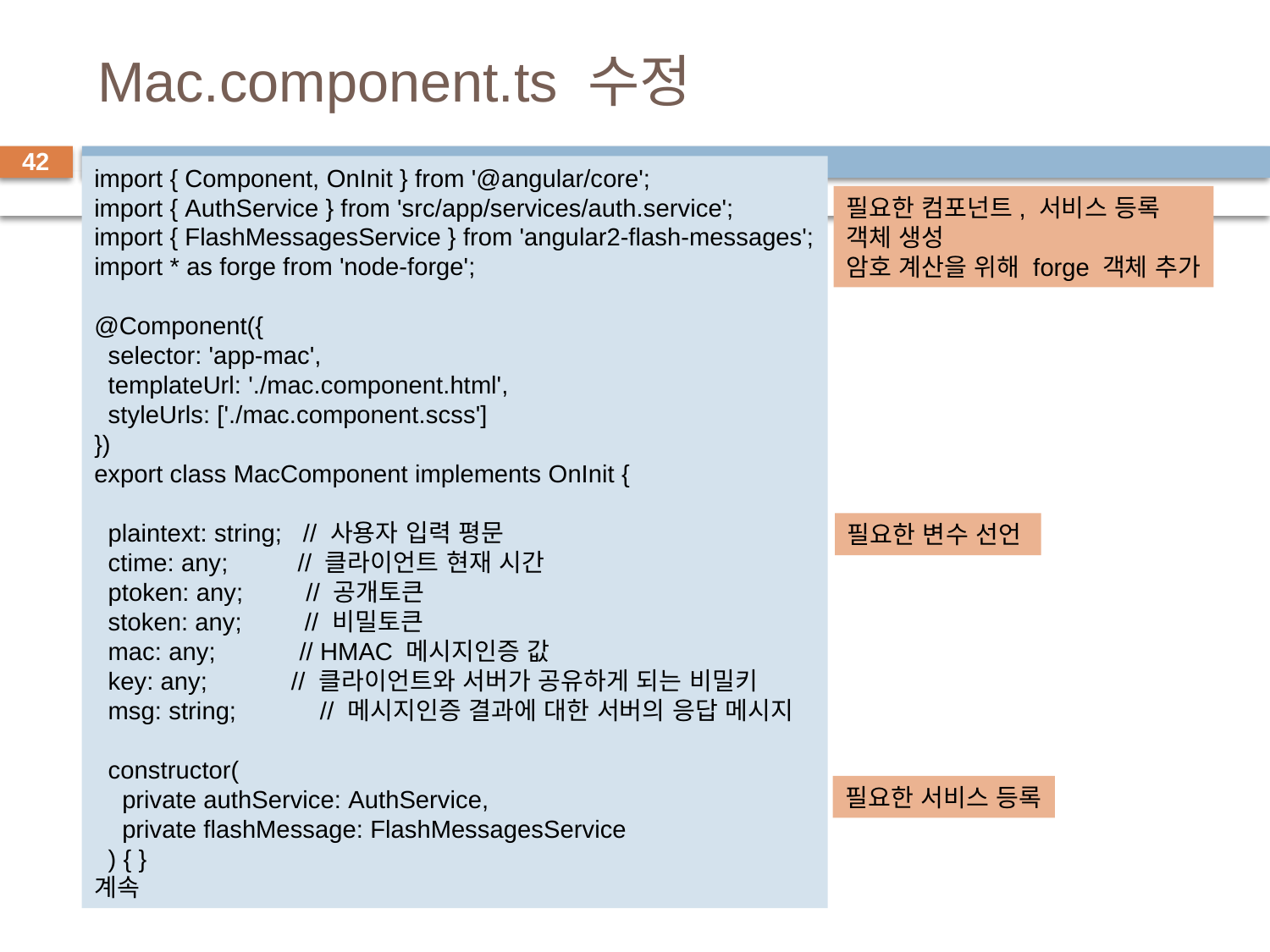

# Mac.component.ts 수정
42
import { Component, OnInit } from '@angular/core';
import { AuthService } from 'src/app/services/auth.service';
import { FlashMessagesService } from 'angular2-flash-messages';
import * as forge from 'node-forge';
@Component({
  selector: 'app-mac',
  templateUrl: './mac.component.html',
  styleUrls: ['./mac.component.scss']
})
export class MacComponent implements OnInit {
  plaintext: string;   // 사용자 입력 평문
  ctime: any;          // 클라이언트 현재 시간
  ptoken: any;         // 공개토큰
  stoken: any;         // 비밀토큰
  mac: any;            // HMAC 메시지인증 값
  key: any;            // 클라이언트와 서버가 공유하게 되는 비밀키
  msg: string;            // 메시지인증 결과에 대한 서버의 응답 메시지
  constructor(
    private authService: AuthService,
    private flashMessage: FlashMessagesService
  ) { }
계속
필요한 컴포넌트, 서비스 등록
객체 생성
암호 계산을 위해 forge 객체 추가
필요한 변수 선언
필요한 서비스 등록